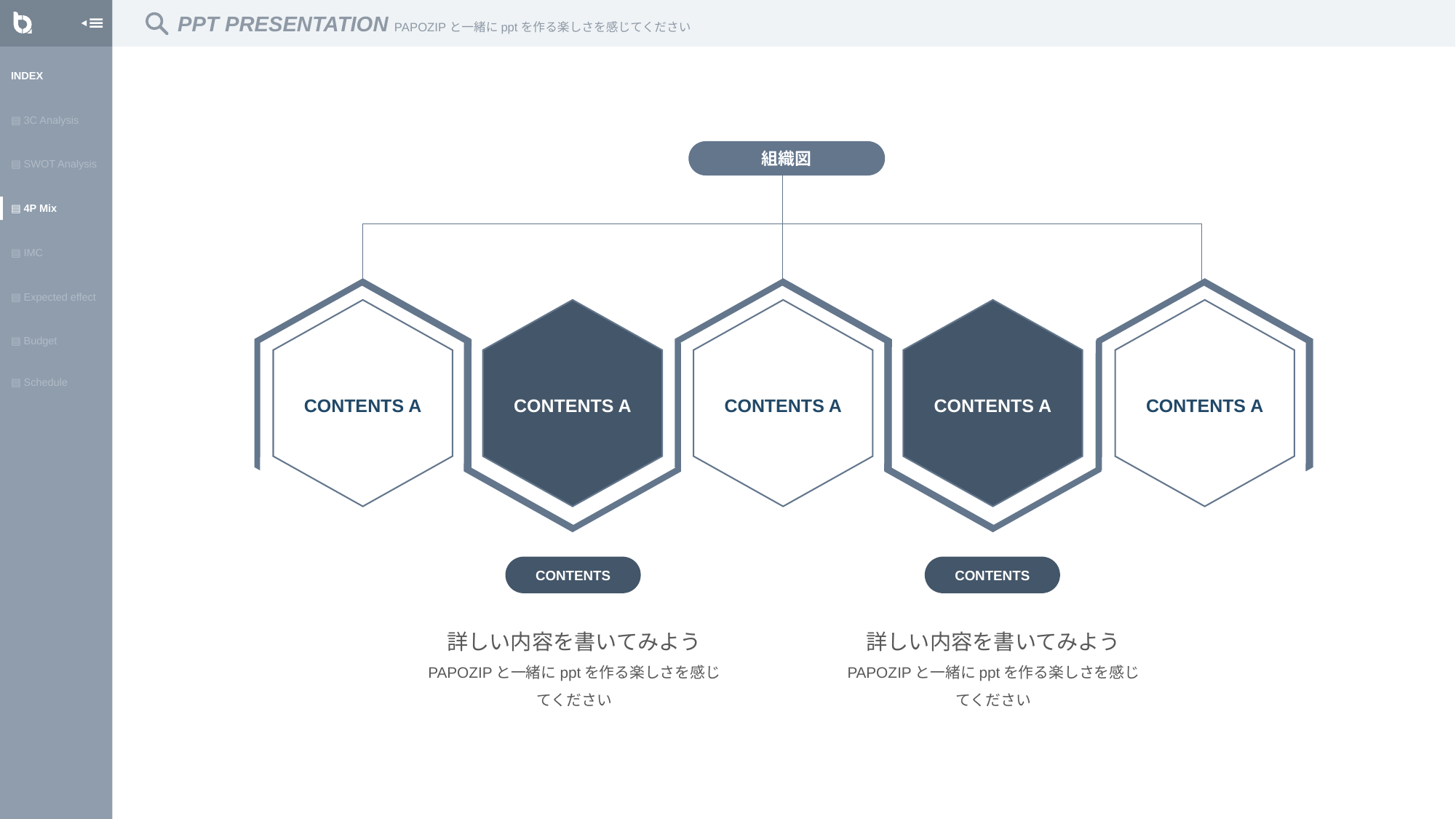

PPT PRESENTATION PAPOZIPと一緒にpptを作る楽しさを感じてください

| INDEX |
| --- |
| ▤ 3C Analysis |
| ▤ SWOT Analysis |
| ▤ 4P Mix |
| ▤ IMC |
| ▤ Expected effect |
| ▤ Budget |
| ▤ Schedule |
組織図

CONTENTS A

CONTENTS A

CONTENTS A

CONTENTS A

CONTENTS A

CONTENTS
CONTENTS
詳しい内容を書いてみよう
PAPOZIPと一緒にpptを作る楽しさを感じてください
詳しい内容を書いてみよう
PAPOZIPと一緒にpptを作る楽しさを感じてください